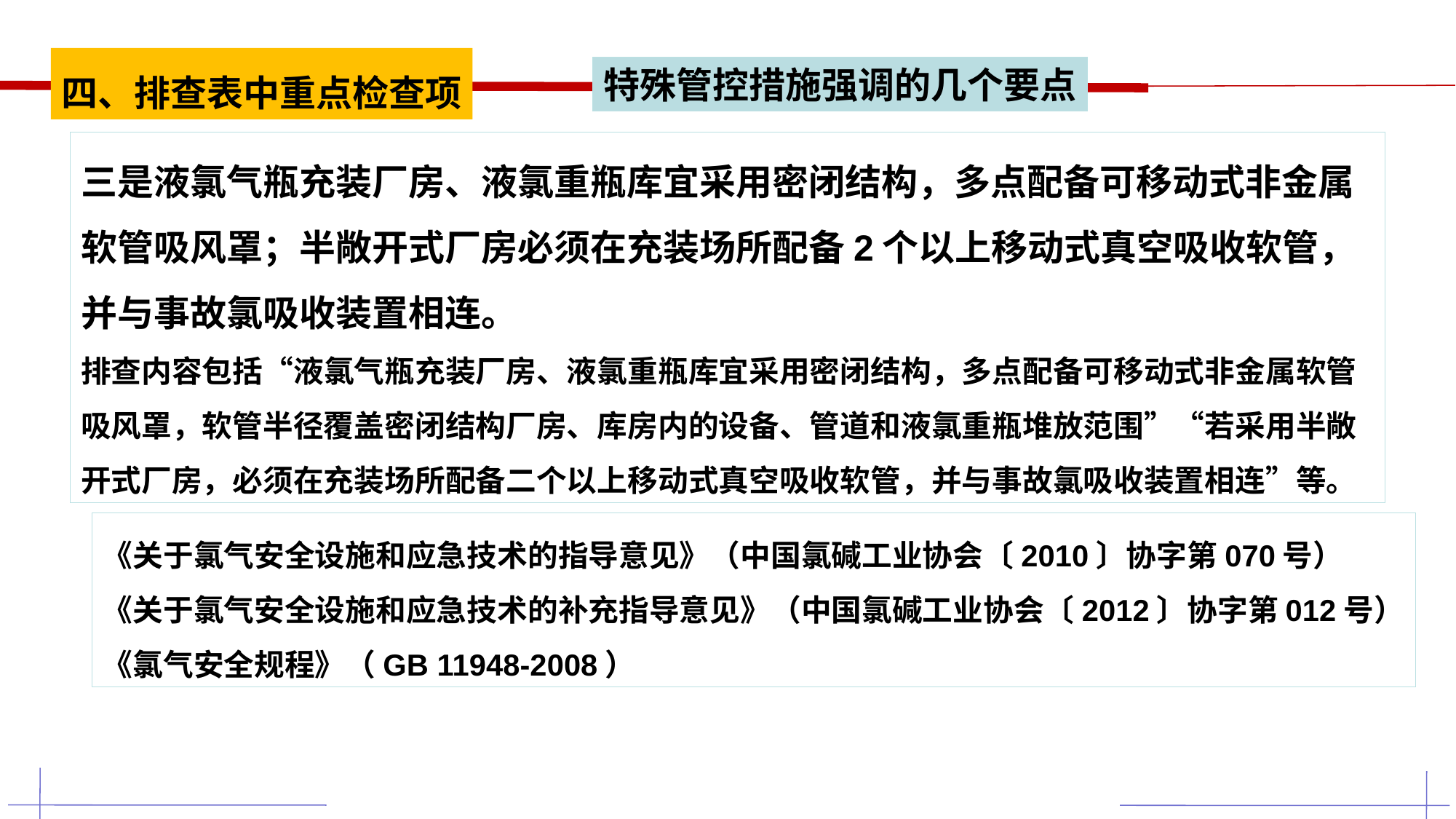

四、排查表中重点检查项
特殊管控措施强调的几个要点
三是液氯气瓶充装厂房、液氯重瓶库宜采用密闭结构，多点配备可移动式非金属软管吸风罩；半敞开式厂房必须在充装场所配备2个以上移动式真空吸收软管，并与事故氯吸收装置相连。
排查内容包括“液氯气瓶充装厂房、液氯重瓶库宜采用密闭结构，多点配备可移动式非金属软管吸风罩，软管半径覆盖密闭结构厂房、库房内的设备、管道和液氯重瓶堆放范围”“若采用半敞开式厂房，必须在充装场所配备二个以上移动式真空吸收软管，并与事故氯吸收装置相连”等。
《关于氯气安全设施和应急技术的指导意见》（中国氯碱工业协会〔2010〕协字第070号）
《关于氯气安全设施和应急技术的补充指导意见》（中国氯碱工业协会〔2012〕协字第012号）
《氯气安全规程》（GB 11948-2008）
121